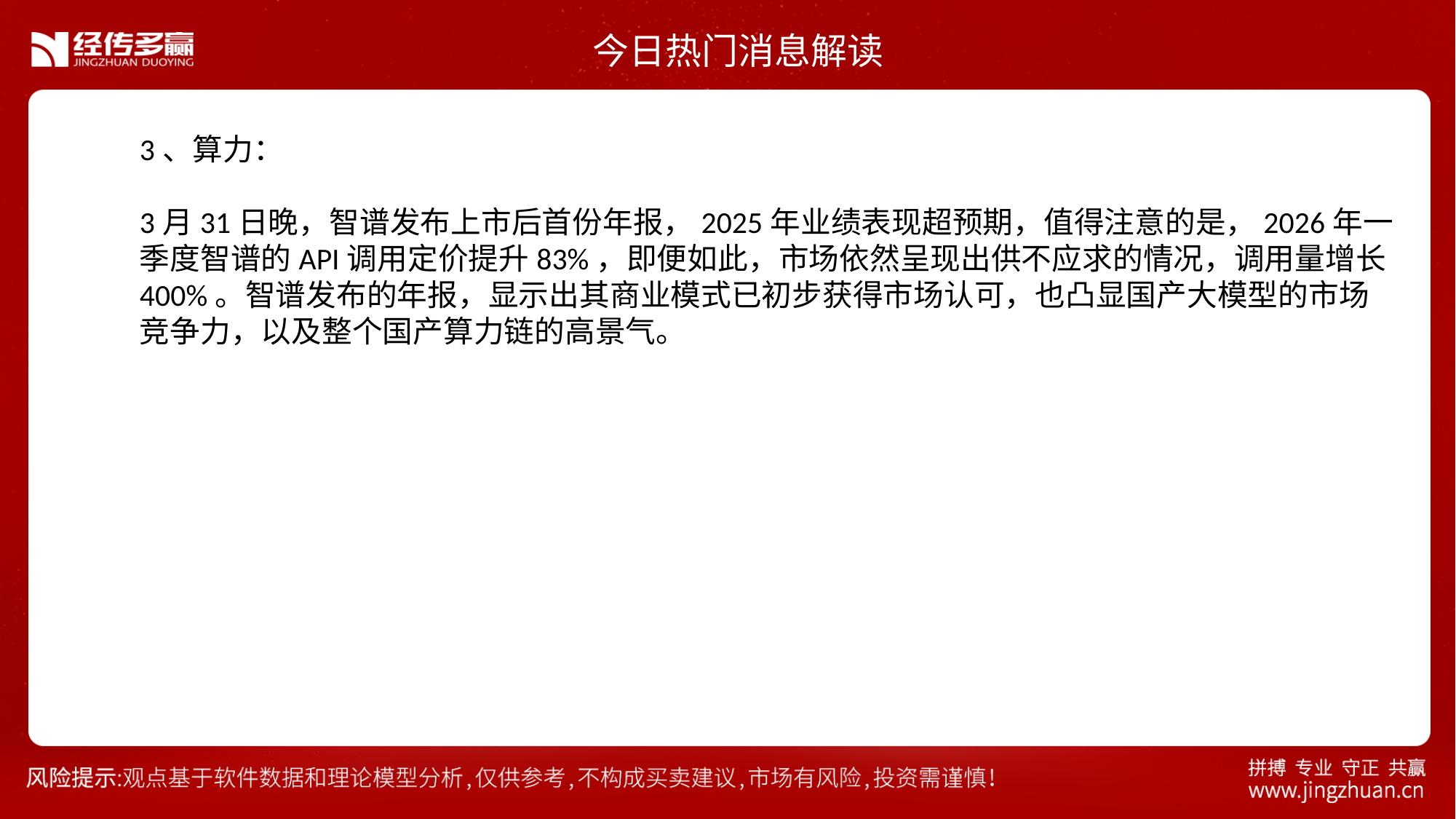

今日热门消息解读
3、算力：

3月31日晚，智谱发布上市后首份年报，2025年业绩表现超预期，值得注意的是，2026年一季度智谱的API调用定价提升83%，即便如此，市场依然呈现出供不应求的情况，调用量增长400%。智谱发布的年报，显示出其商业模式已初步获得市场认可，也凸显国产大模型的市场竞争力，以及整个国产算力链的高景气。